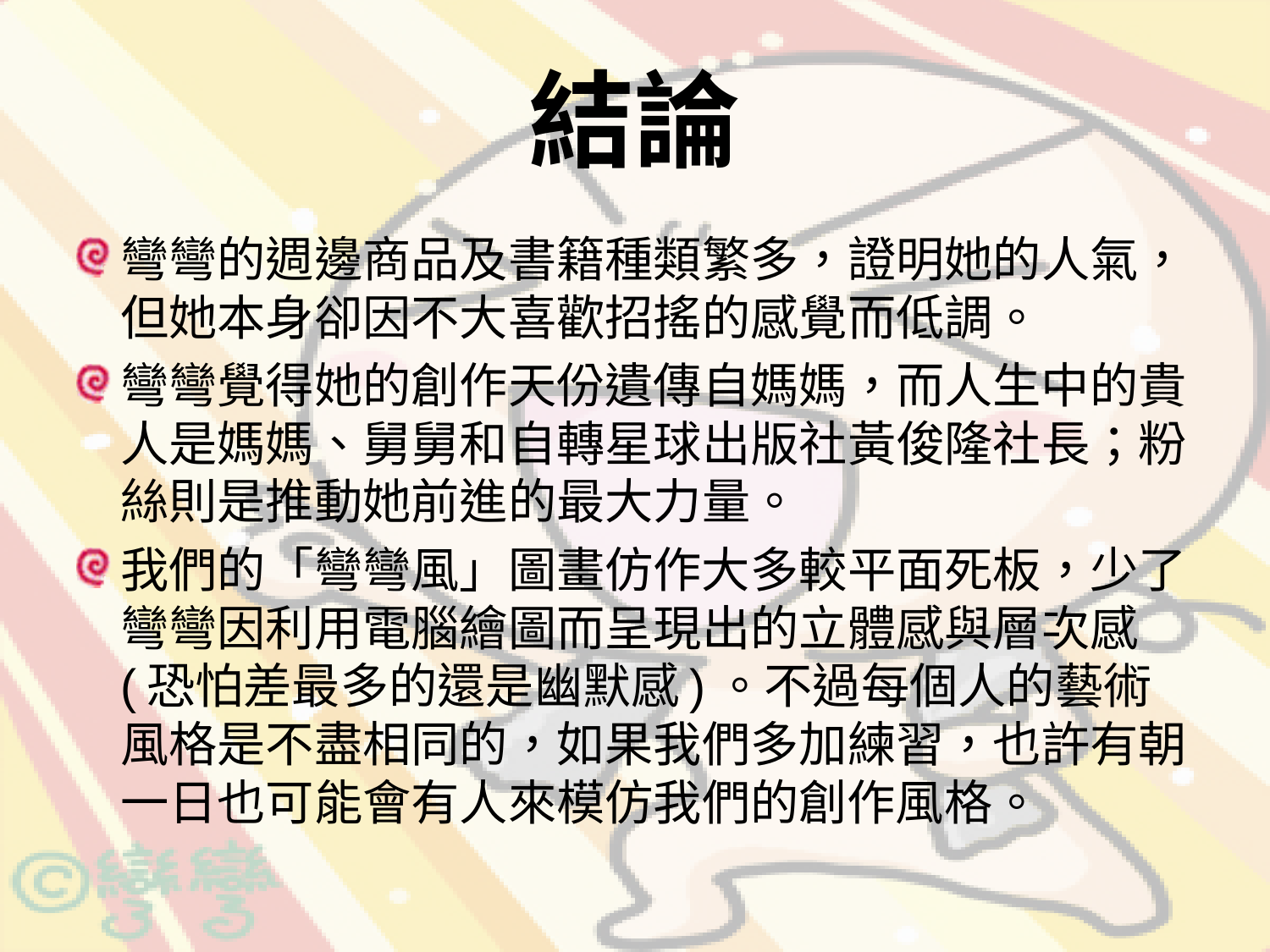

# 結論
彎彎的週邊商品及書籍種類繁多，證明她的人氣，但她本身卻因不大喜歡招搖的感覺而低調。
彎彎覺得她的創作天份遺傳自媽媽，而人生中的貴人是媽媽、舅舅和自轉星球出版社黃俊隆社長；粉絲則是推動她前進的最大力量。
我們的「彎彎風」圖畫仿作大多較平面死板，少了彎彎因利用電腦繪圖而呈現出的立體感與層次感(恐怕差最多的還是幽默感)。不過每個人的藝術風格是不盡相同的，如果我們多加練習，也許有朝一日也可能會有人來模仿我們的創作風格。